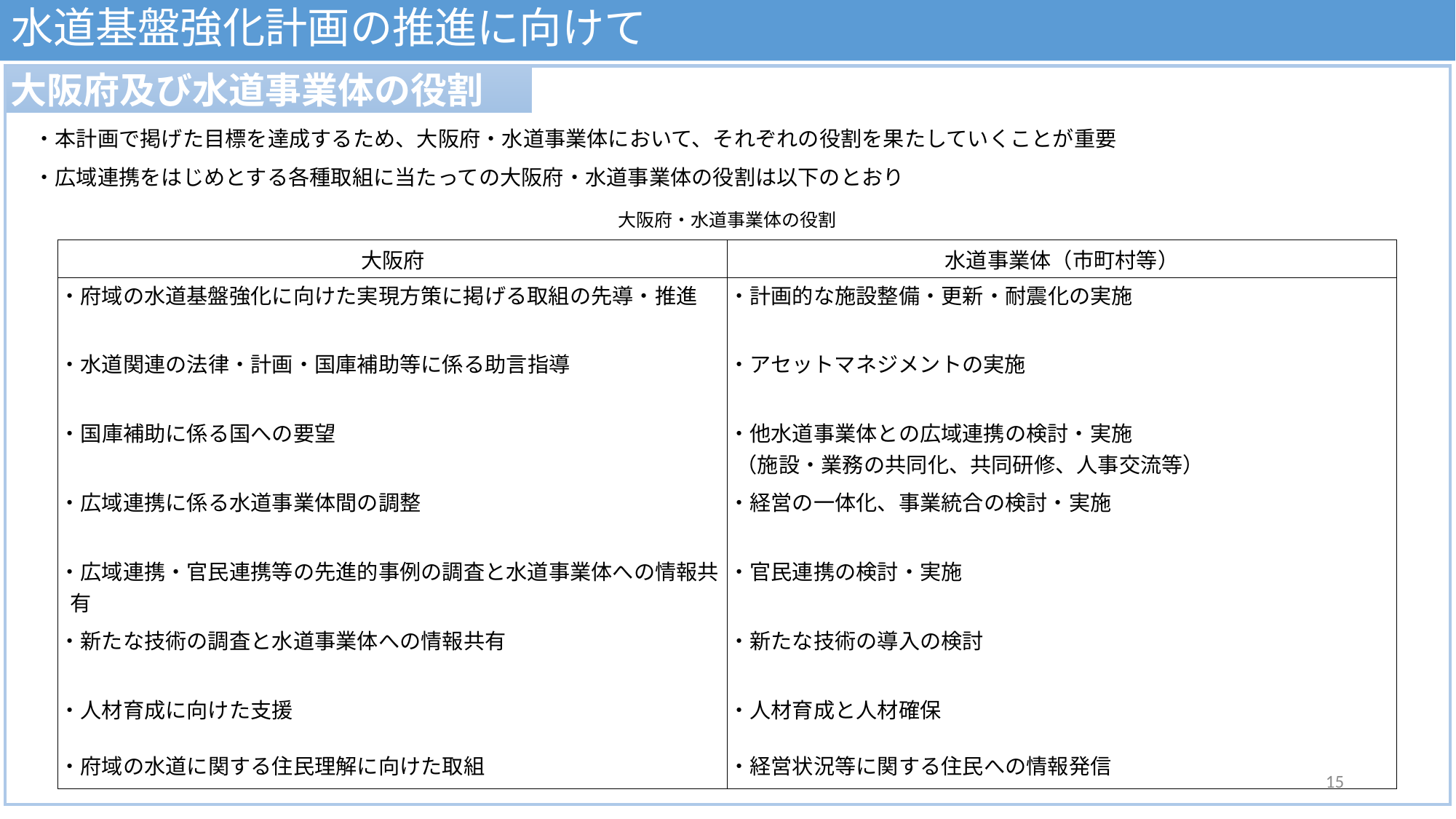

# 水道基盤強化計画の推進に向けて
大阪府及び水道事業体の役割

・本計画で掲げた目標を達成するため、大阪府・水道事業体において、それぞれの役割を果たしていくことが重要
・広域連携をはじめとする各種取組に当たっての大阪府・水道事業体の役割は以下のとおり
大阪府・水道事業体の役割
| 大阪府 | 水道事業体（市町村等） |
| --- | --- |
| ・府域の水道基盤強化に向けた実現方策に掲げる取組の先導・推進 | ・計画的な施設整備・更新・耐震化の実施 |
| ・水道関連の法律・計画・国庫補助等に係る助言指導 | ・アセットマネジメントの実施 |
| ・国庫補助に係る国への要望 | ・他水道事業体との広域連携の検討・実施 （施設・業務の共同化、共同研修、人事交流等） |
| ・広域連携に係る水道事業体間の調整 | ・経営の一体化、事業統合の検討・実施 |
| ・広域連携・官民連携等の先進的事例の調査と水道事業体への情報共有 | ・官民連携の検討・実施 |
| ・新たな技術の調査と水道事業体への情報共有 | ・新たな技術の導入の検討 |
| ・人材育成に向けた支援 | ・人材育成と人材確保 |
| ・府域の水道に関する住民理解に向けた取組 | ・経営状況等に関する住民への情報発信 |
15